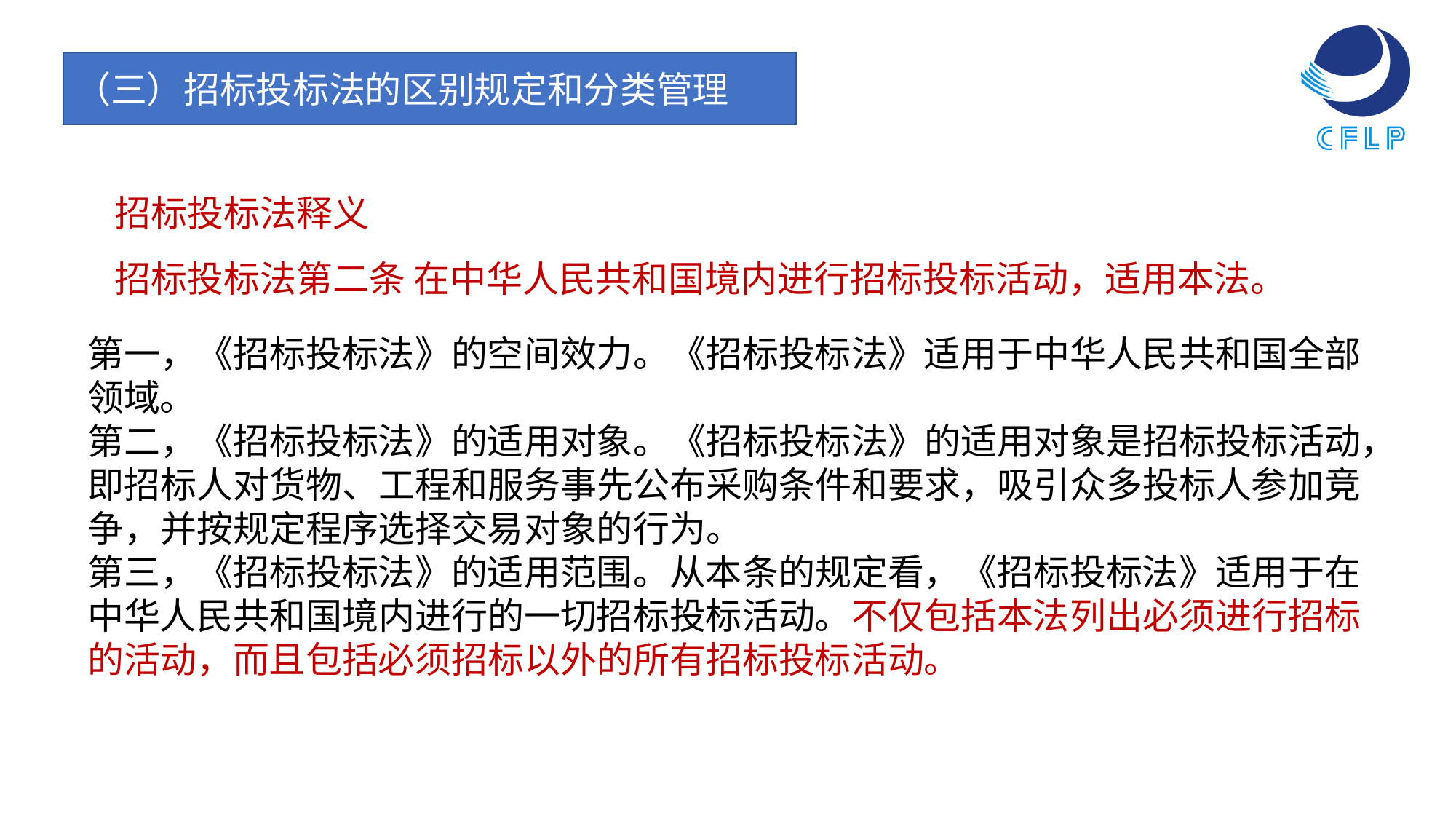

（三）招标投标法的区别规定和分类管理
招标投标法释义
招标投标法第二条 在中华人民共和国境内进行招标投标活动，适用本法。
第一，《招标投标法》的空间效力。《招标投标法》适用于中华人民共和国全部领域。
第二，《招标投标法》的适用对象。《招标投标法》的适用对象是招标投标活动，即招标人对货物、工程和服务事先公布采购条件和要求，吸引众多投标人参加竞争，并按规定程序选择交易对象的行为。
第三，《招标投标法》的适用范围。从本条的规定看，《招标投标法》适用于在中华人民共和国境内进行的一切招标投标活动。不仅包括本法列出必须进行招标的活动，而且包括必须招标以外的所有招标投标活动。